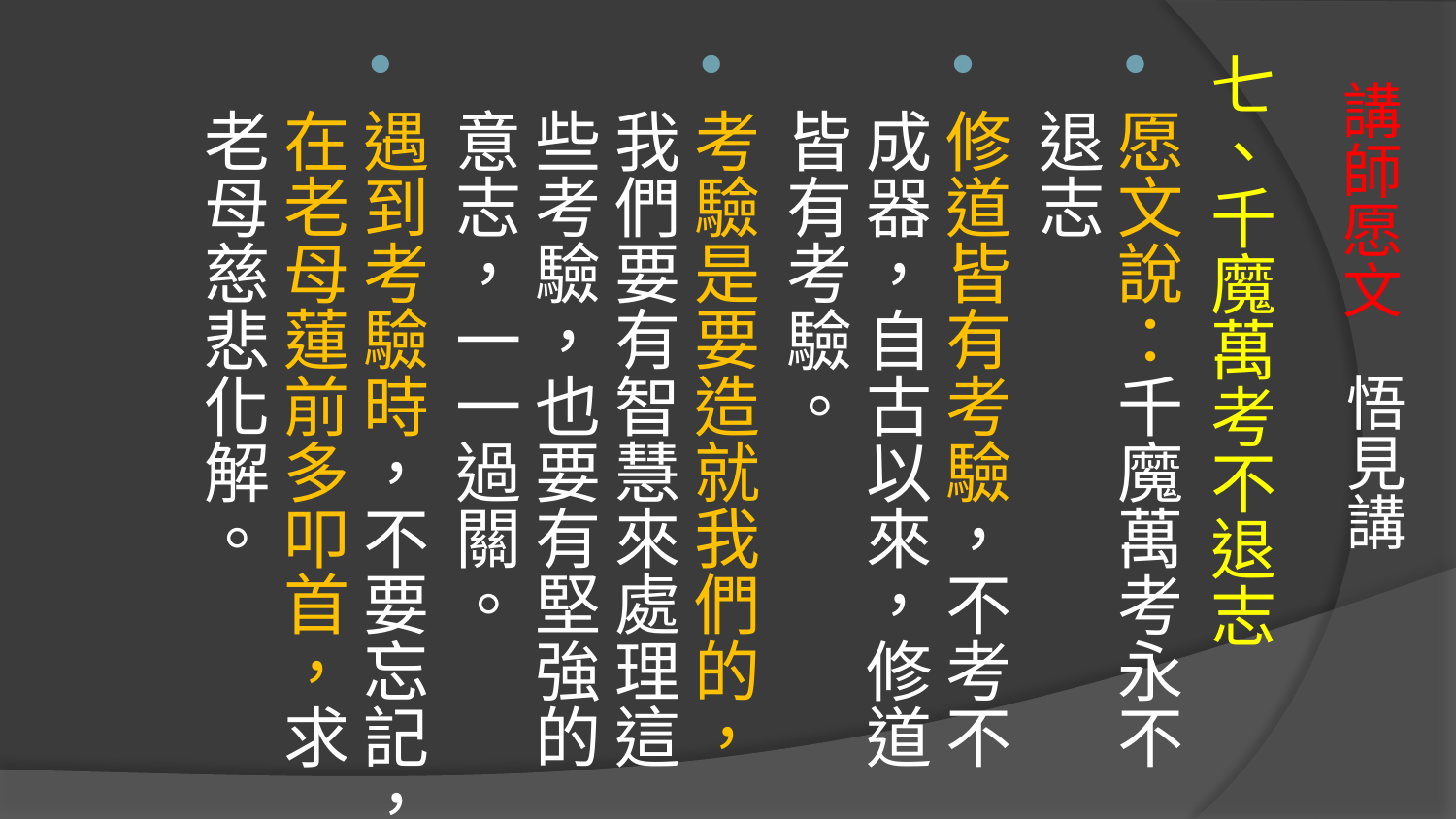

七、千魔萬考不退志
愿文說：千魔萬考永不退志
修道皆有考驗，不考不成器，自古以來，修道皆有考驗。
考驗是要造就我們的，我們要有智慧來處理這些考驗，也要有堅強的意志，一一過關。
遇到考驗時，不要忘記，在老母蓮前多叩首，求老母慈悲化解。

# 講師愿文    悟見講